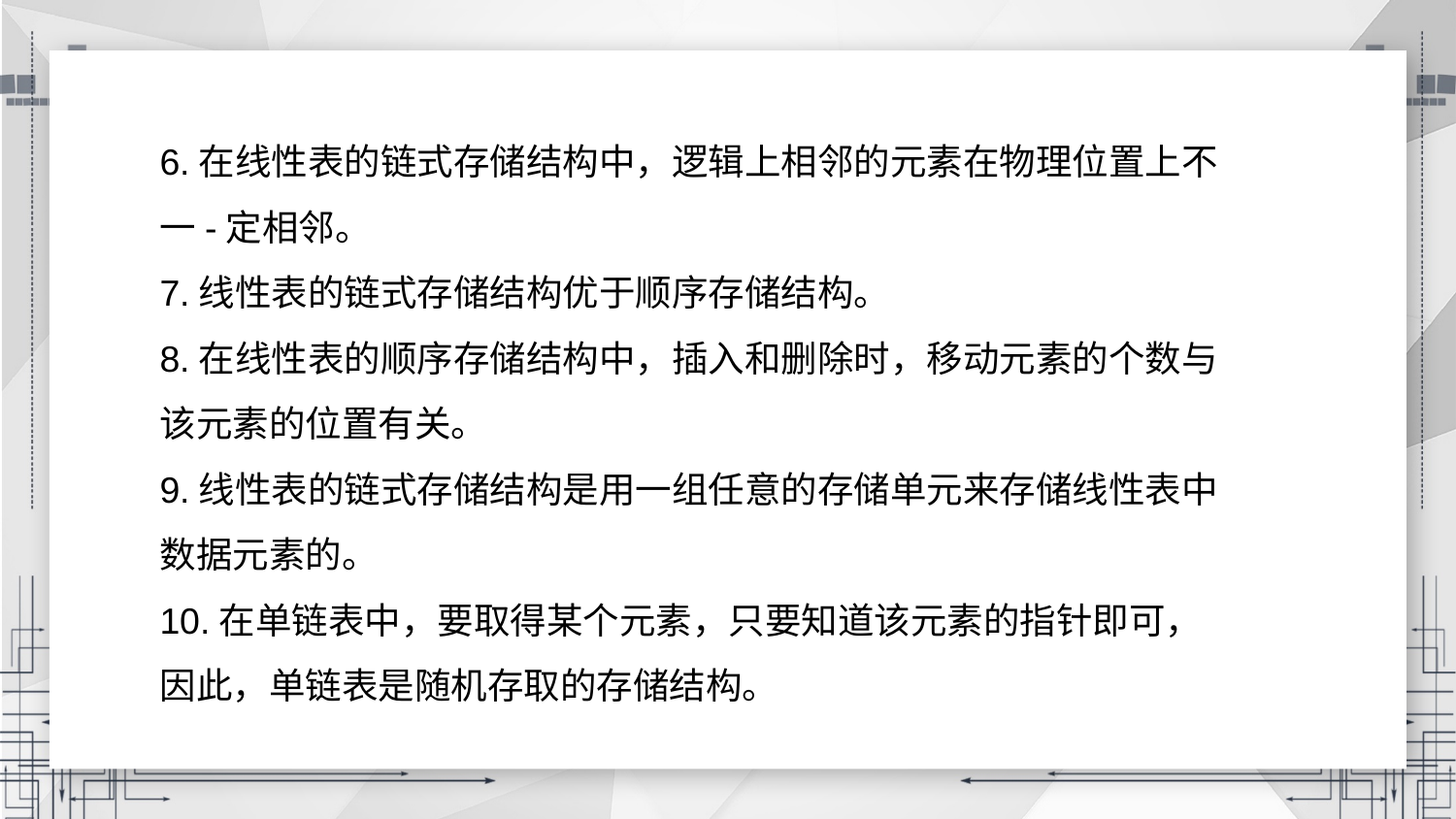

6.在线性表的链式存储结构中，逻辑上相邻的元素在物理位置上不一-定相邻。
7.线性表的链式存储结构优于顺序存储结构。
8.在线性表的顺序存储结构中，插入和删除时，移动元素的个数与该元素的位置有关。
9.线性表的链式存储结构是用一组任意的存储单元来存储线性表中数据元素的。
10.在单链表中，要取得某个元素，只要知道该元素的指针即可，因此，单链表是随机存取的存储结构。